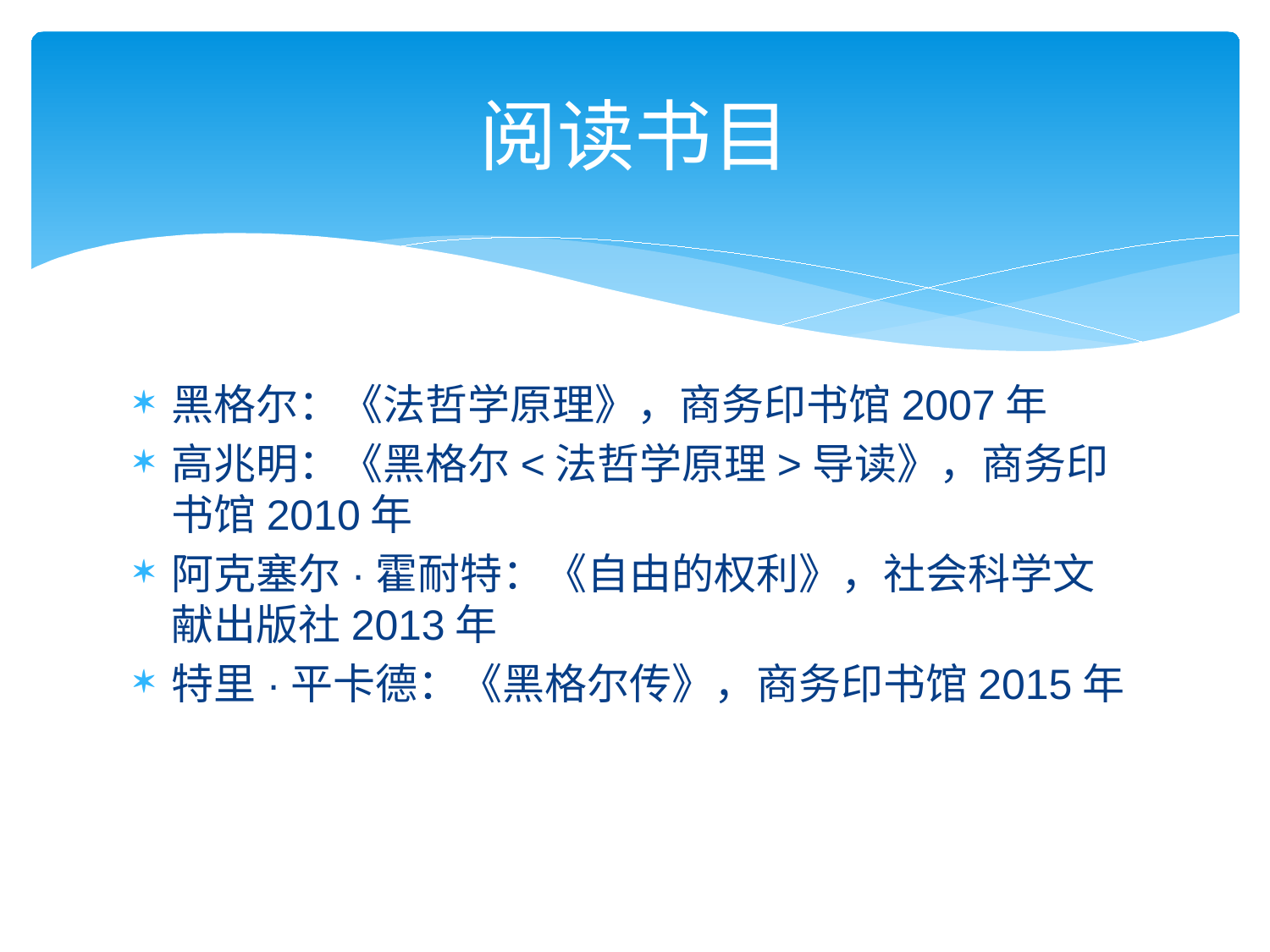

# 阅读书目
黑格尔：《法哲学原理》，商务印书馆2007年
高兆明：《黑格尔<法哲学原理>导读》，商务印书馆2010年
阿克塞尔·霍耐特：《自由的权利》，社会科学文献出版社2013年
特里·平卡德：《黑格尔传》，商务印书馆2015年